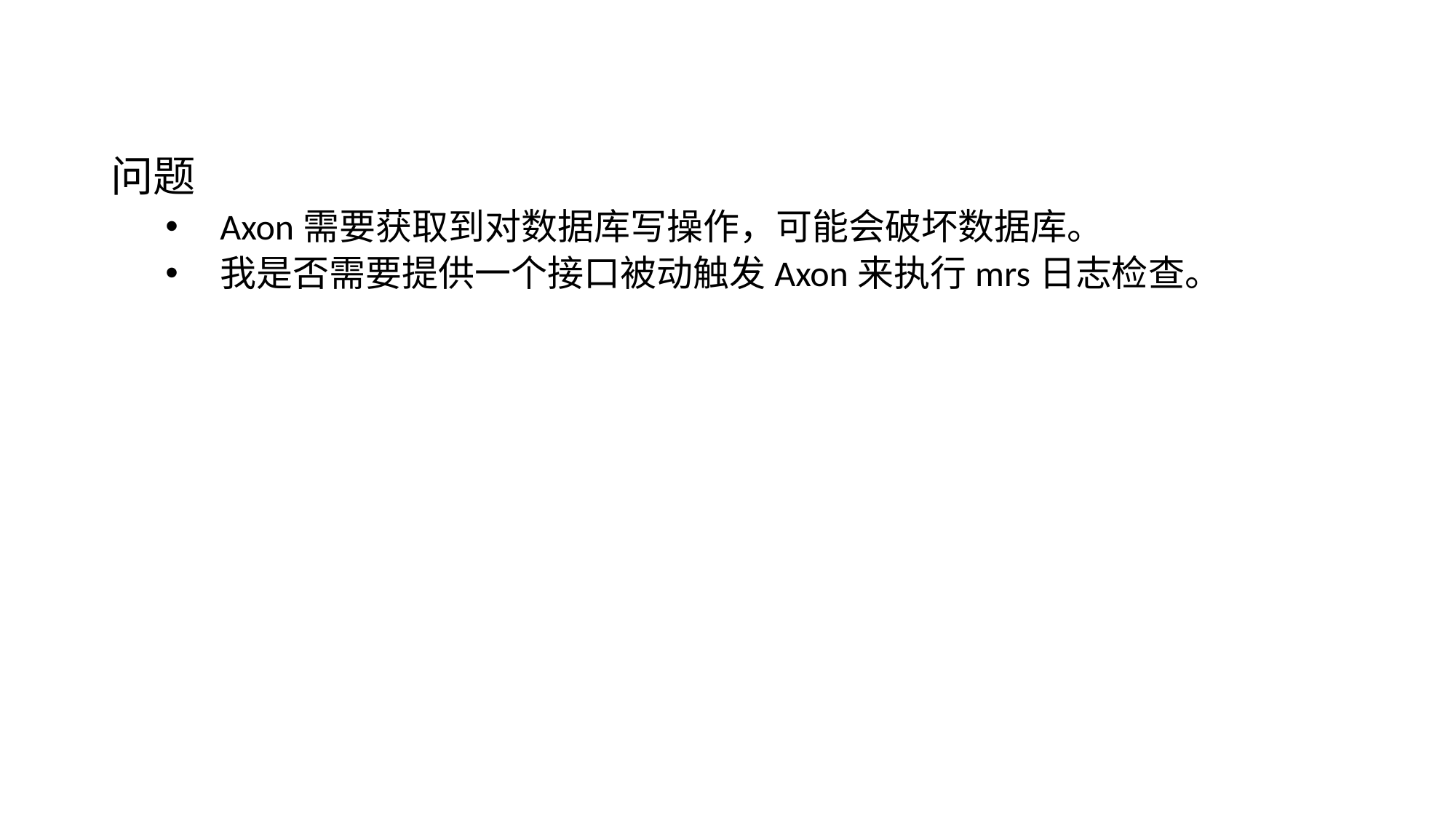

问题
Axon需要获取到对数据库写操作，可能会破坏数据库。
我是否需要提供一个接口被动触发Axon来执行mrs日志检查。